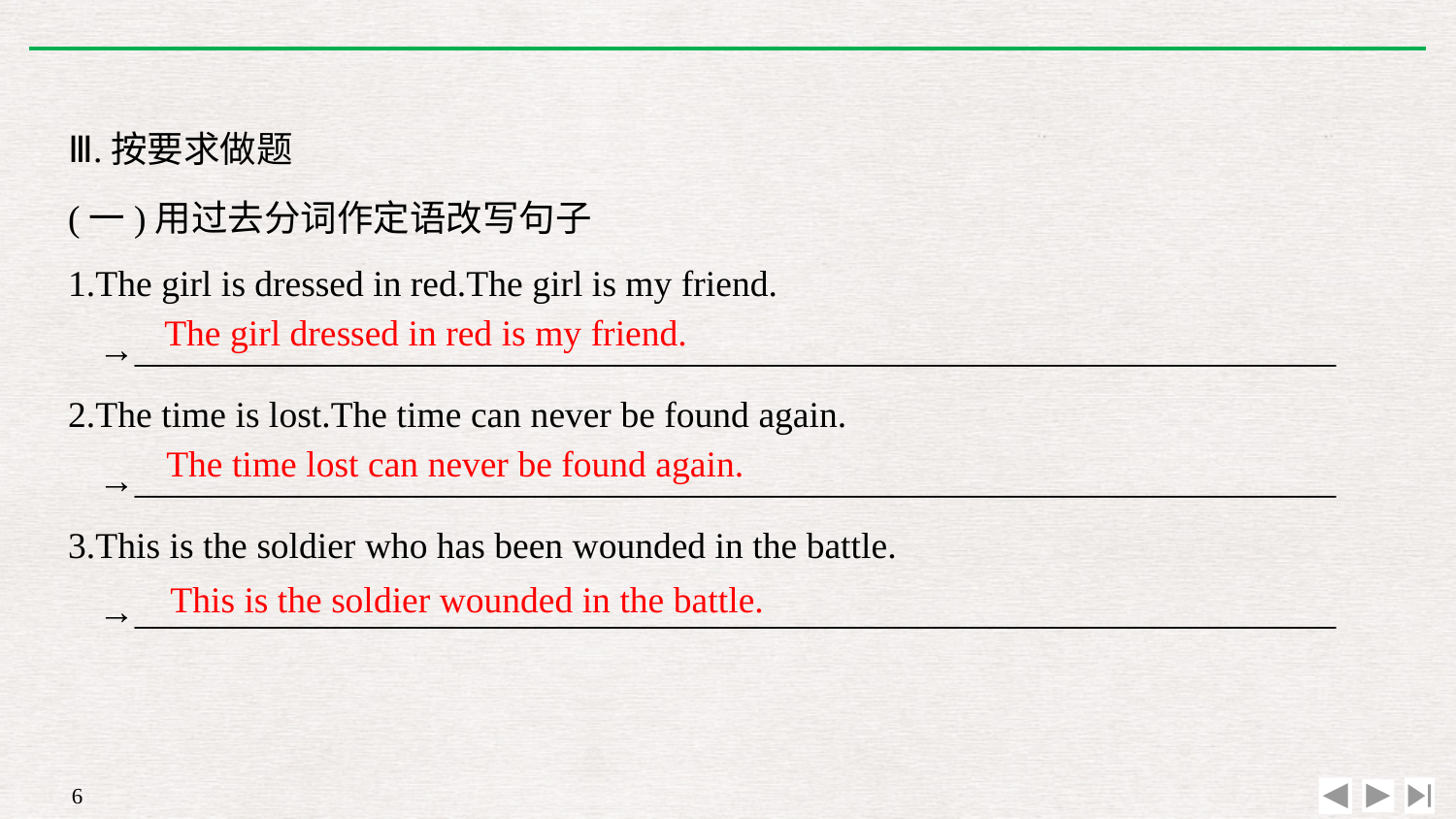

Ⅲ.按要求做题
(一)用过去分词作定语改写句子
1.The girl is dressed in red.The girl is my friend.
	→__________________________________________________________________
2.The time is lost.The time can never be found again.
	→__________________________________________________________________
3.This is the soldier who has been wounded in the battle.
	→__________________________________________________________________
The girl dressed in red is my friend.
The time lost can never be found again.
This is the soldier wounded in the battle.